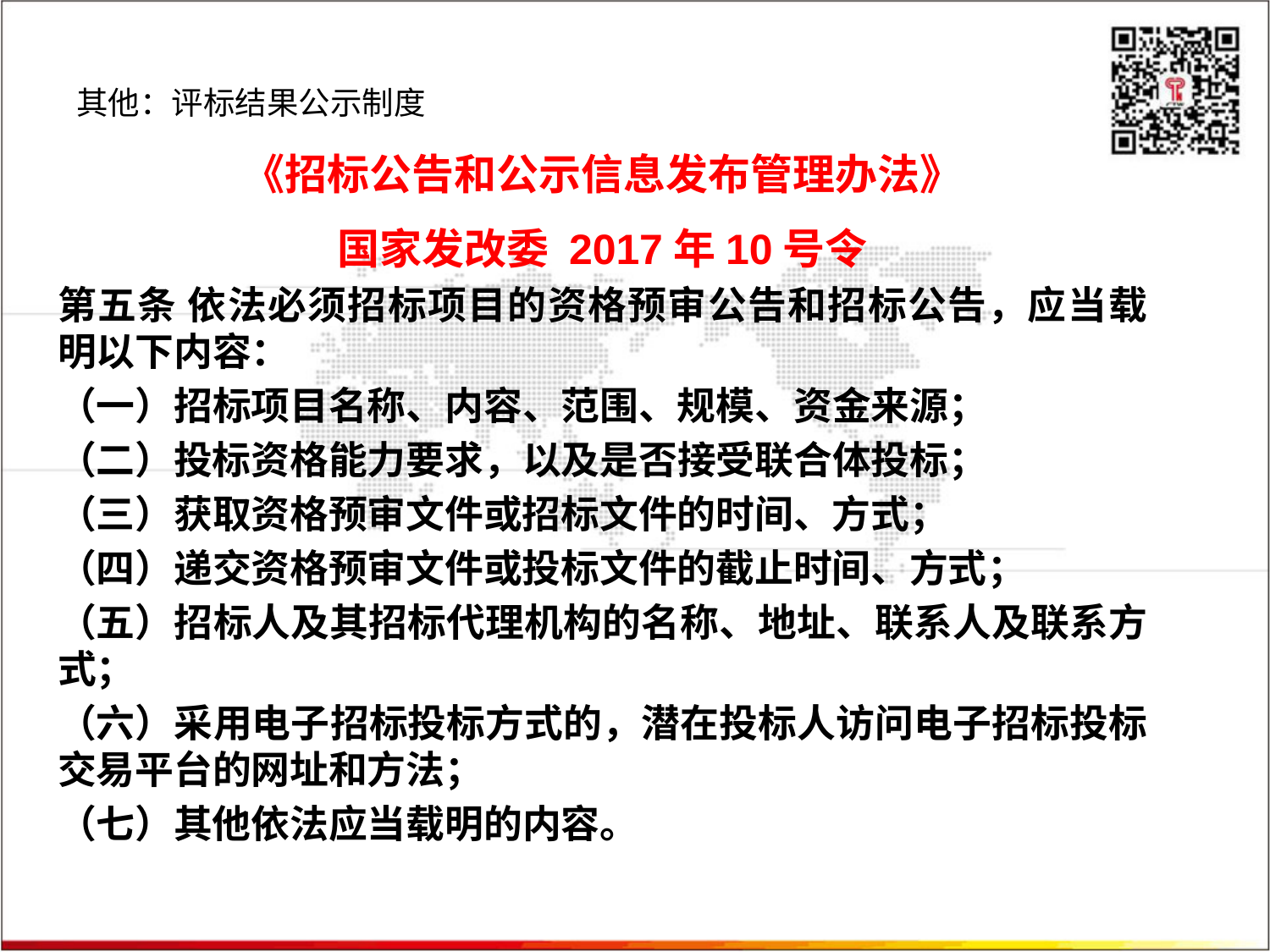

# 其他：评标结果公示制度
《招标公告和公示信息发布管理办法》
国家发改委 2017年10号令
第五条 依法必须招标项目的资格预审公告和招标公告，应当载明以下内容：
（一）招标项目名称、内容、范围、规模、资金来源；
（二）投标资格能力要求，以及是否接受联合体投标；
（三）获取资格预审文件或招标文件的时间、方式；
（四）递交资格预审文件或投标文件的截止时间、方式；
（五）招标人及其招标代理机构的名称、地址、联系人及联系方式；
（六）采用电子招标投标方式的，潜在投标人访问电子招标投标交易平台的网址和方法；
（七）其他依法应当载明的内容。